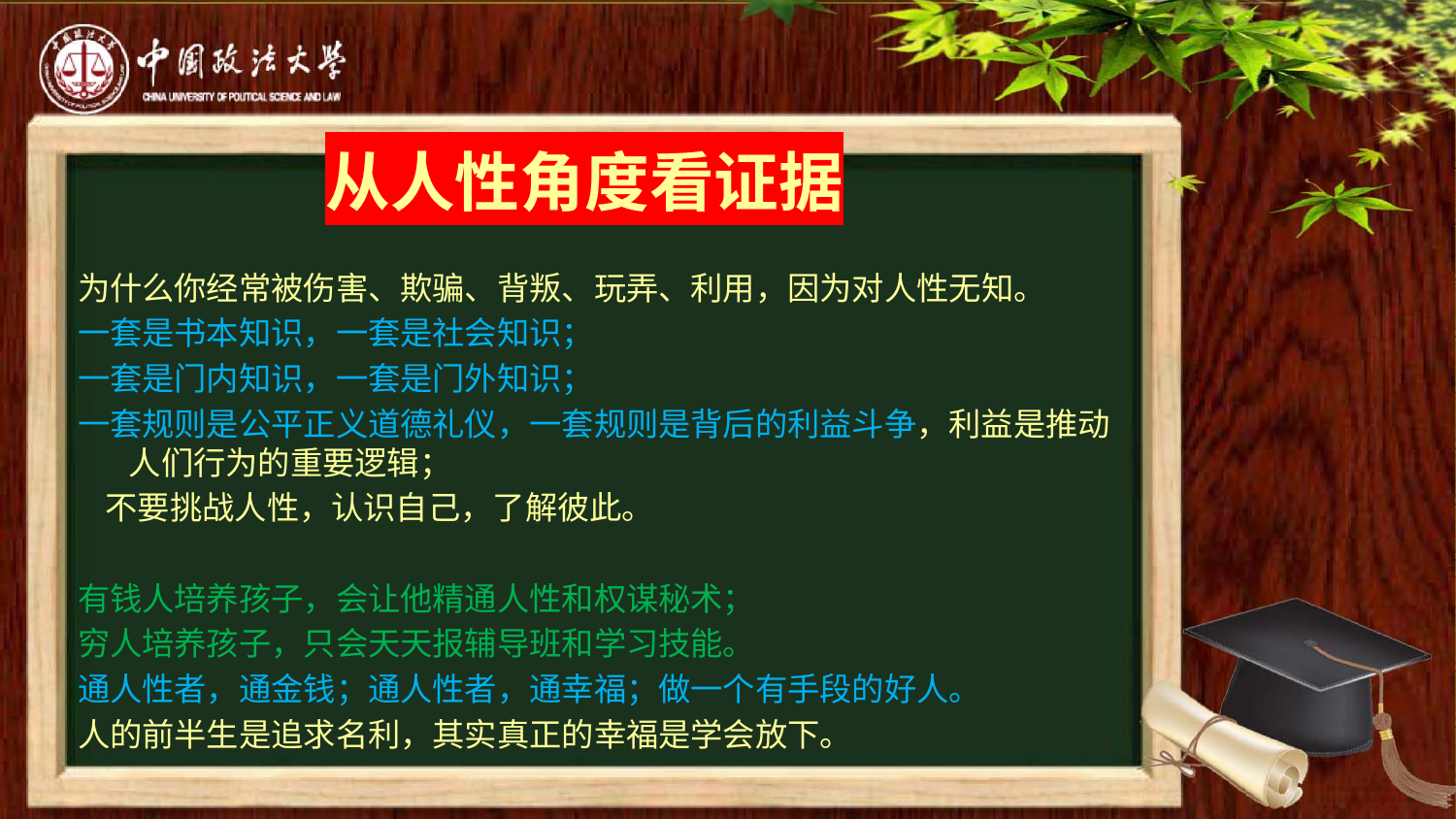

# 从人性角度看证据
为什么你经常被伤害、欺骗、背叛、玩弄、利用，因为对人性无知。
一套是书本知识，一套是社会知识；
一套是门内知识，一套是门外知识；
一套规则是公平正义道德礼仪，一套规则是背后的利益斗争，利益是推动人们行为的重要逻辑；
   不要挑战人性，认识自己，了解彼此。

有钱人培养孩子，会让他精通人性和权谋秘术；
穷人培养孩子，只会天天报辅导班和学习技能。
通人性者，通金钱；通人性者，通幸福；做一个有手段的好人。
人的前半生是追求名利，其实真正的幸福是学会放下。